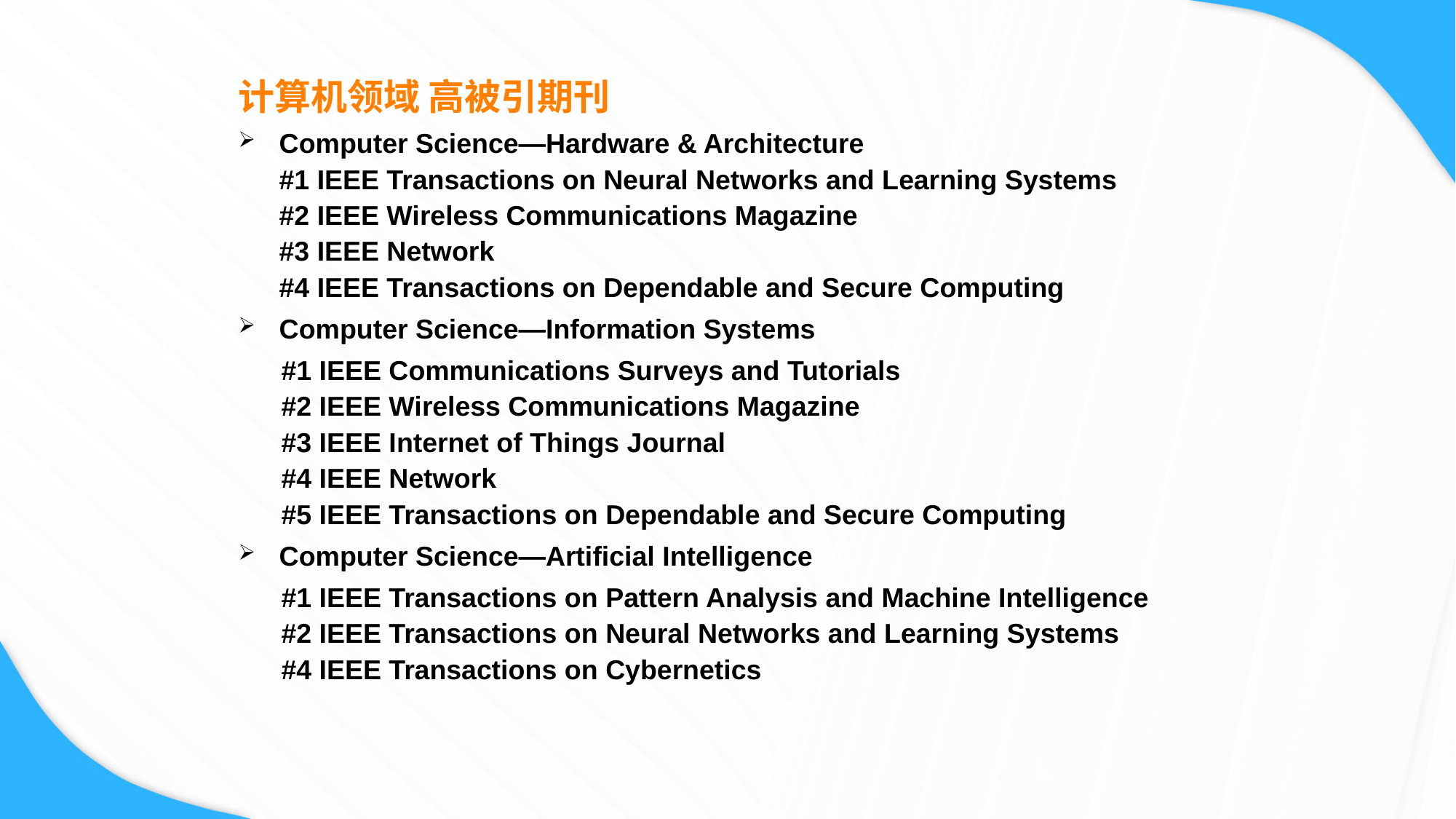

计算机领域 高被引期刊
Computer Science—Hardware & Architecture 
#1 IEEE Transactions on Neural Networks and Learning Systems
#2 IEEE Wireless Communications Magazine
#3 IEEE Network
#4 IEEE Transactions on Dependable and Secure Computing
Computer Science—Information Systems
#1 IEEE Communications Surveys and Tutorials
#2 IEEE Wireless Communications Magazine
#3 IEEE Internet of Things Journal
#4 IEEE Network 
#5 IEEE Transactions on Dependable and Secure Computing
Computer Science—Artificial Intelligence
#1 IEEE Transactions on Pattern Analysis and Machine Intelligence
#2 IEEE Transactions on Neural Networks and Learning Systems
#4 IEEE Transactions on Cybernetics